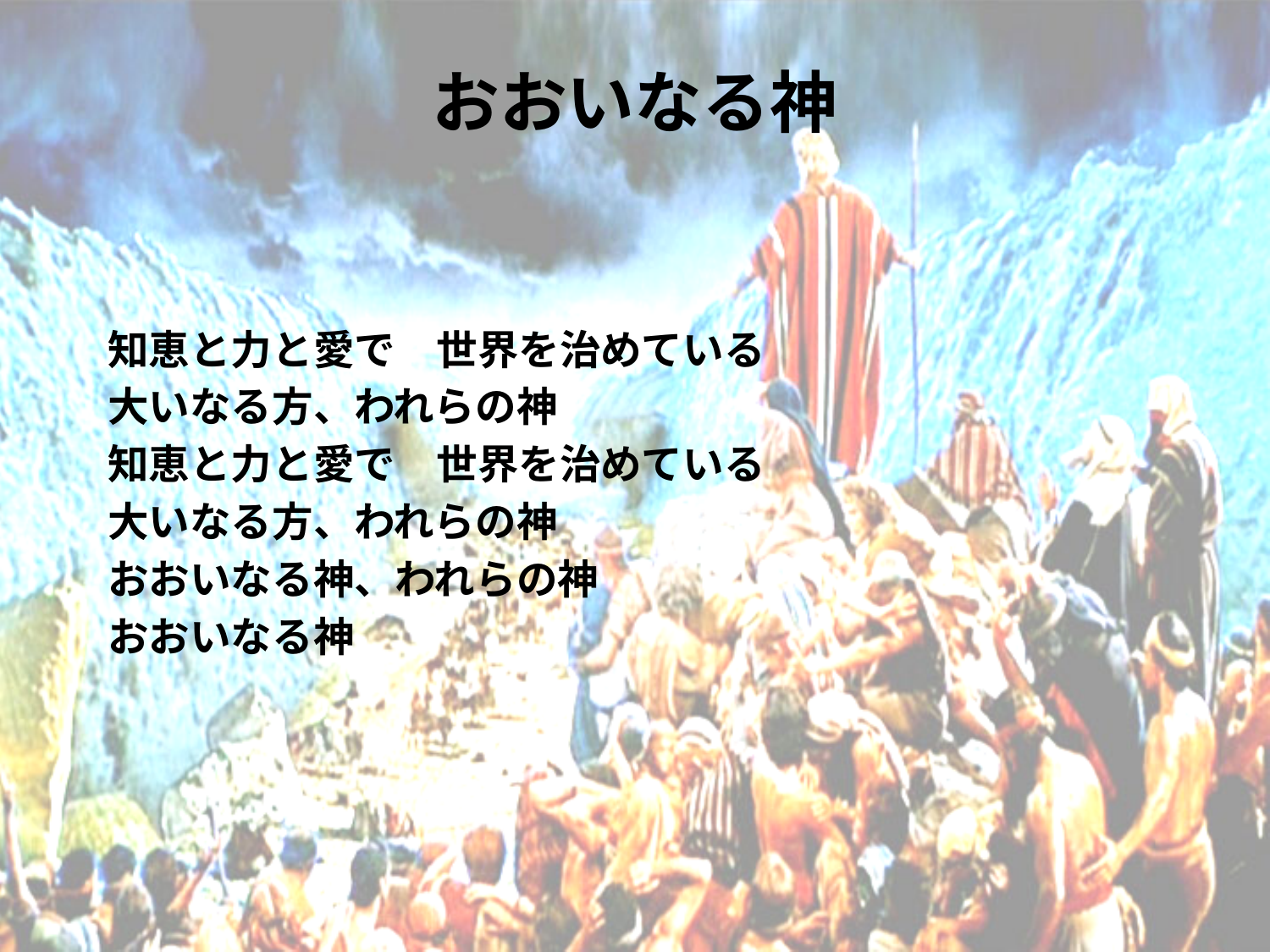

# おおいなる神
知恵と力と愛で　世界を治めている
大いなる方、われらの神
知恵と力と愛で　世界を治めている
大いなる方、われらの神
おおいなる神、われらの神
おおいなる神